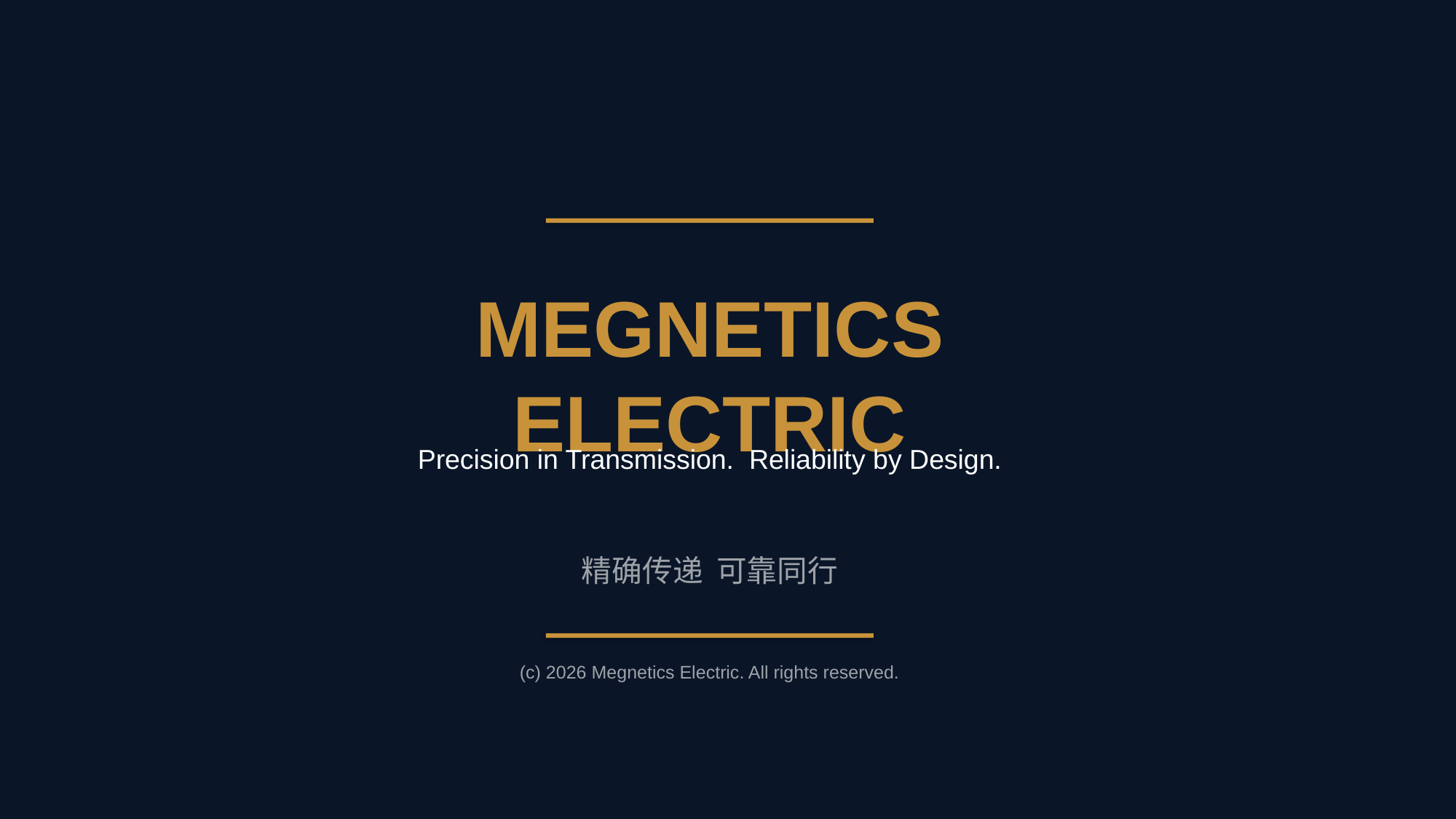

MEGNETICS
ELECTRIC
Precision in Transmission.  Reliability by Design.
精确传递  可靠同行

(c) 2026 Megnetics Electric. All rights reserved.